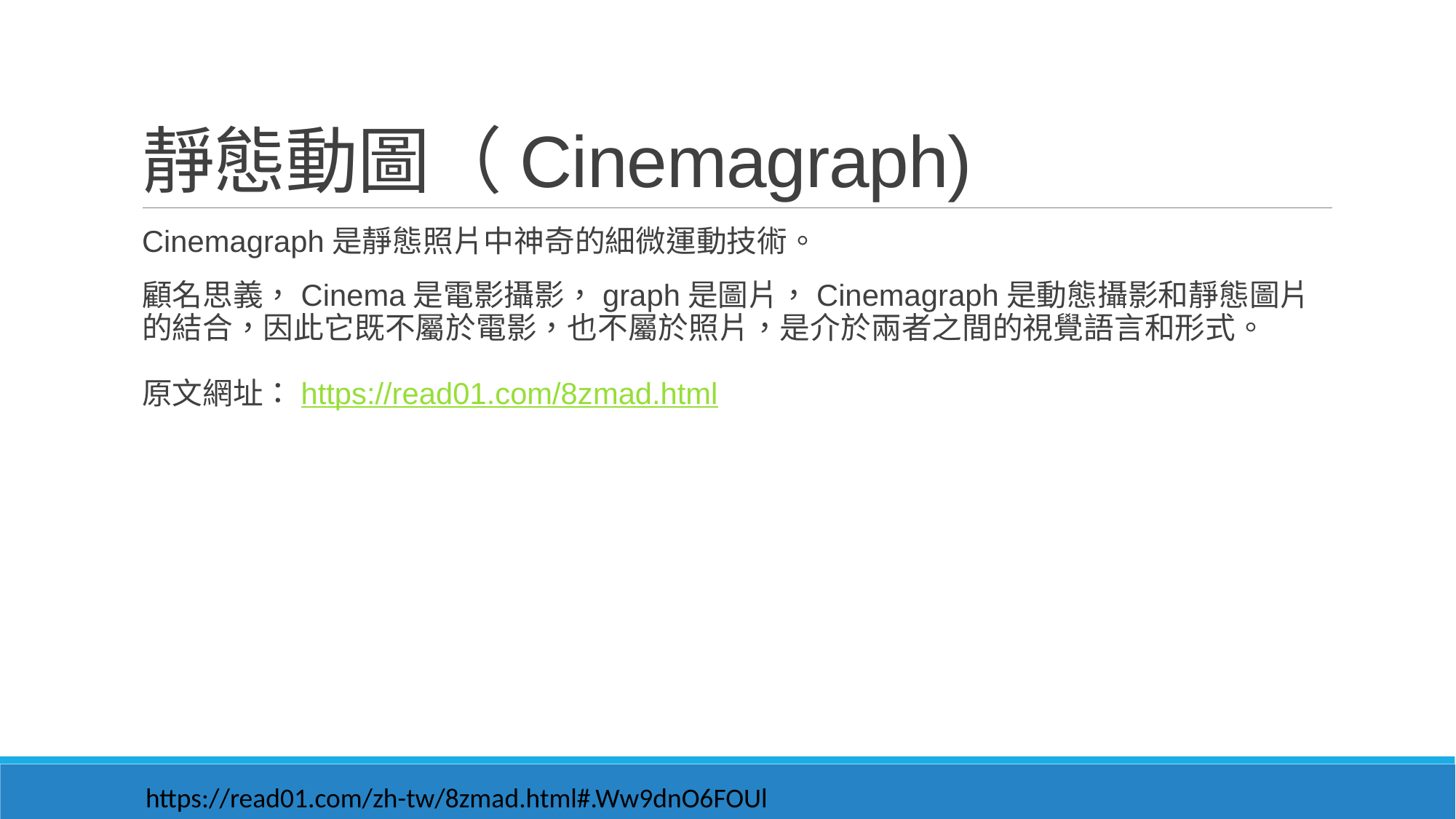

# 靜態動圖（Cinemagraph)
Cinemagraph是靜態照片中神奇的細微運動技術。
顧名思義，Cinema是電影攝影，graph是圖片，Cinemagraph是動態攝影和靜態圖片的結合，因此它既不屬於電影，也不屬於照片，是介於兩者之間的視覺語言和形式。
原文網址：https://read01.com/8zmad.html
https://read01.com/zh-tw/8zmad.html#.Ww9dnO6FOUl